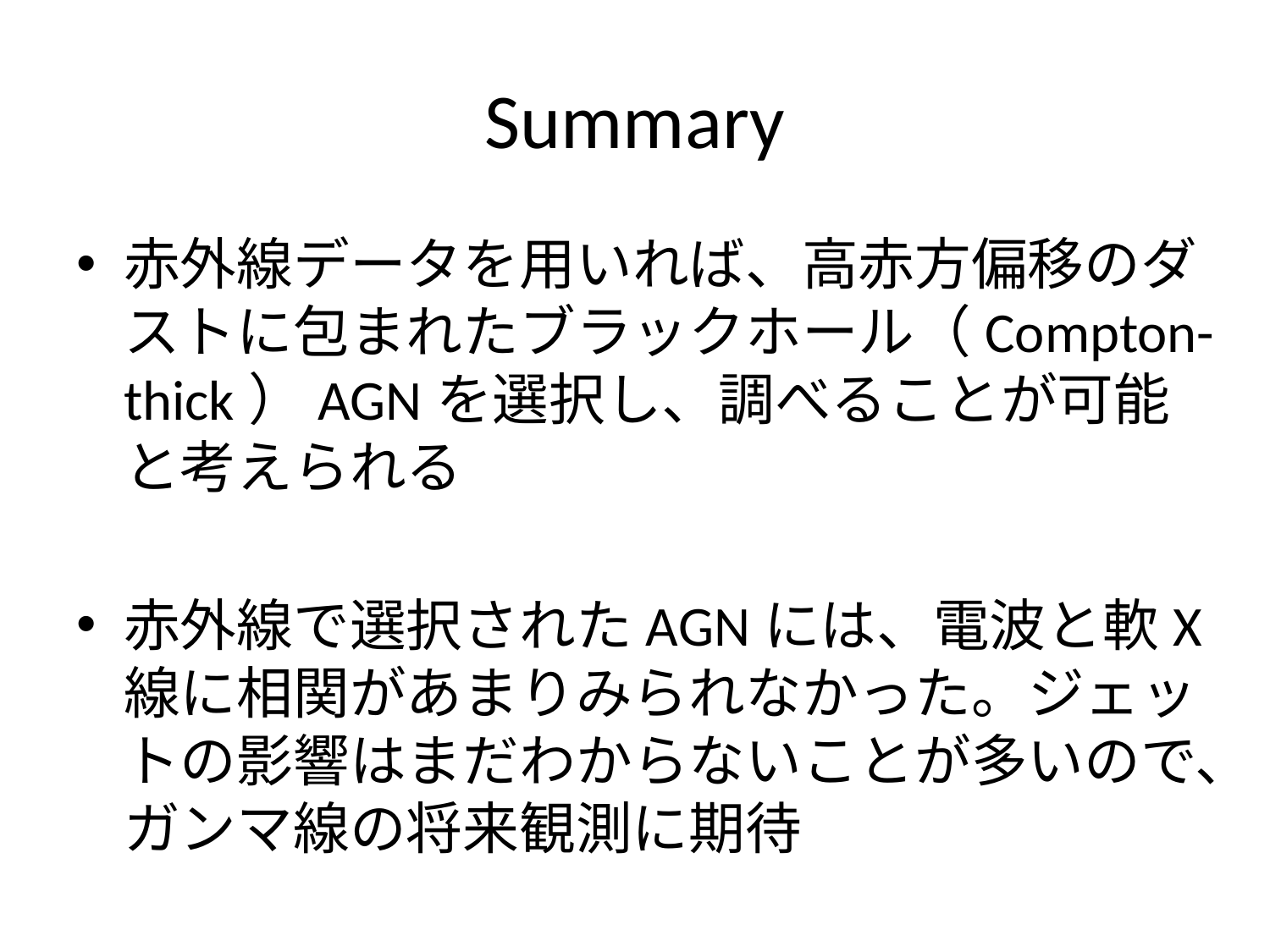

# Summary
赤外線データを用いれば、高赤方偏移のダストに包まれたブラックホール（Compton-thick）AGNを選択し、調べることが可能と考えられる

赤外線で選択されたAGNには、電波と軟X線に相関があまりみられなかった。ジェットの影響はまだわからないことが多いので、ガンマ線の将来観測に期待